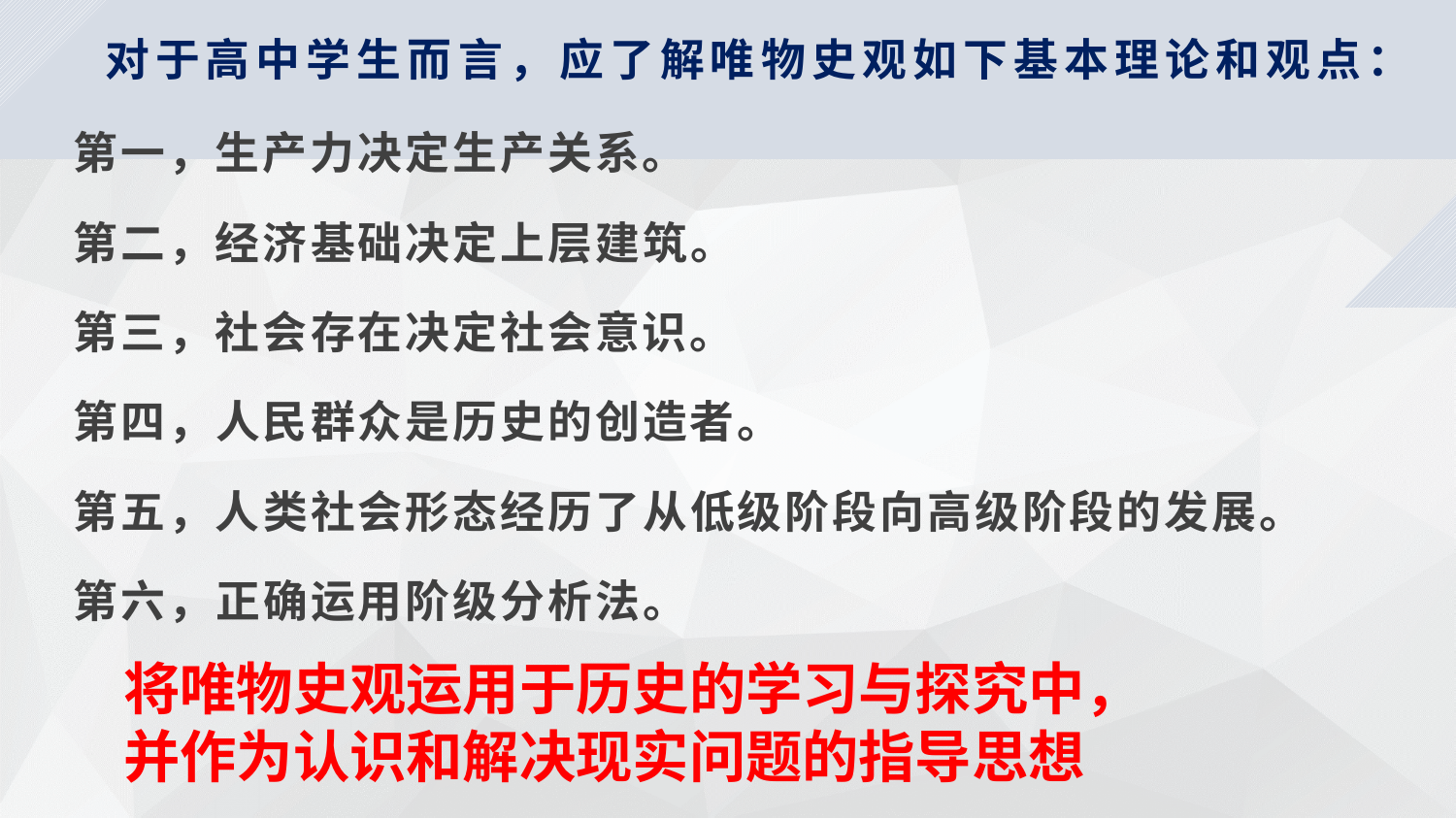

对于高中学生而言，应了解唯物史观如下基本理论和观点：
第一，生产力决定生产关系。
第二，经济基础决定上层建筑。
第三，社会存在决定社会意识。
第四，人民群众是历史的创造者。
第五，人类社会形态经历了从低级阶段向高级阶段的发展。
第六，正确运用阶级分析法。

将唯物史观运用于历史的学习与探究中，
并作为认识和解决现实问题的指导思想